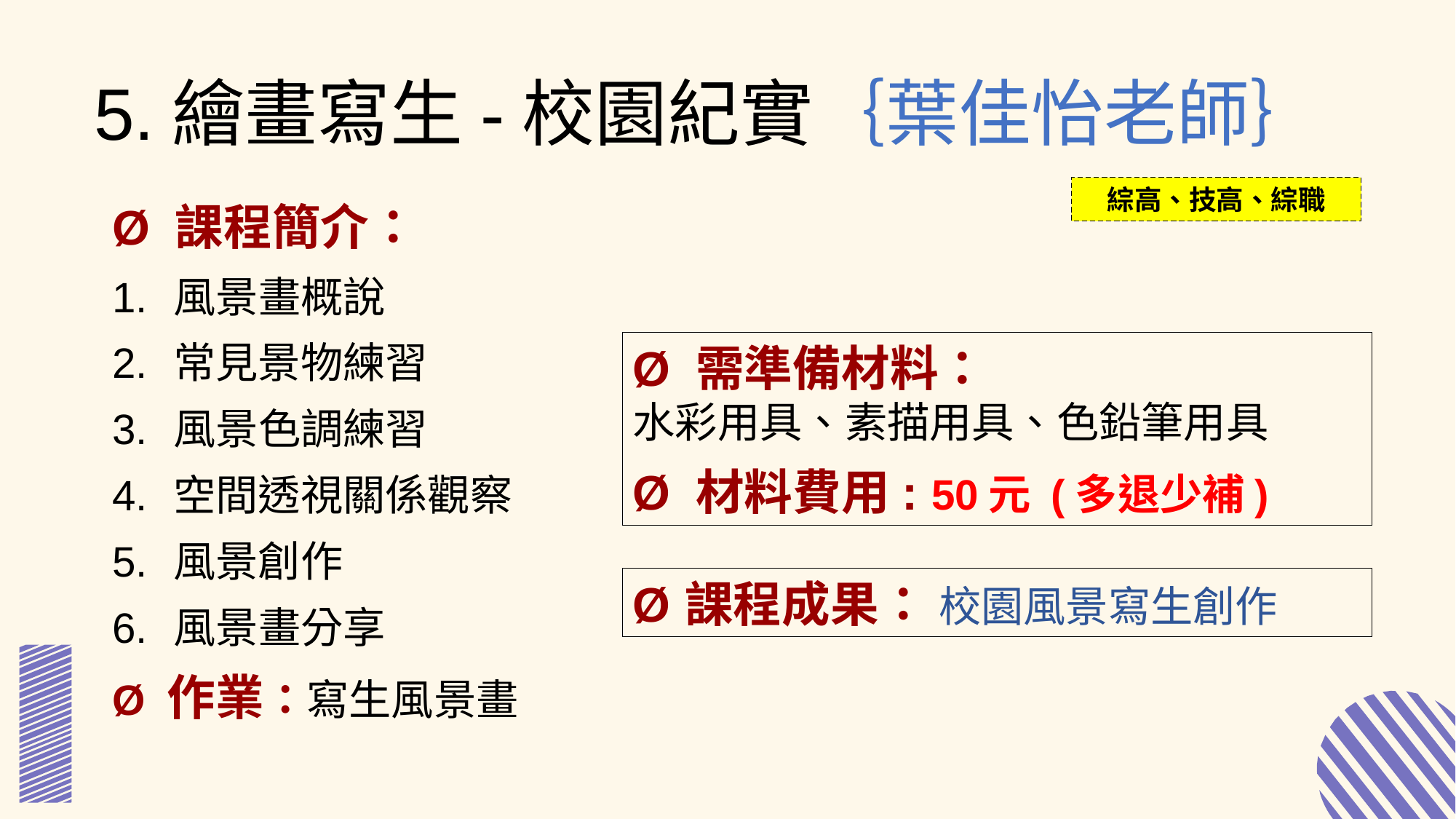

5.繪畫寫生-校園紀實｛葉佳怡老師｝
綜高、技高、綜職
Ø 課程簡介：
風景畫概說
常見景物練習
風景色調練習
空間透視關係觀察
風景創作
風景畫分享
Ø 作業：寫生風景畫

Ø 需準備材料：
水彩用具、素描用具、色鉛筆用具
Ø 材料費用: 50元 (多退少補)
Ø 課程成果： 校園風景寫生創作